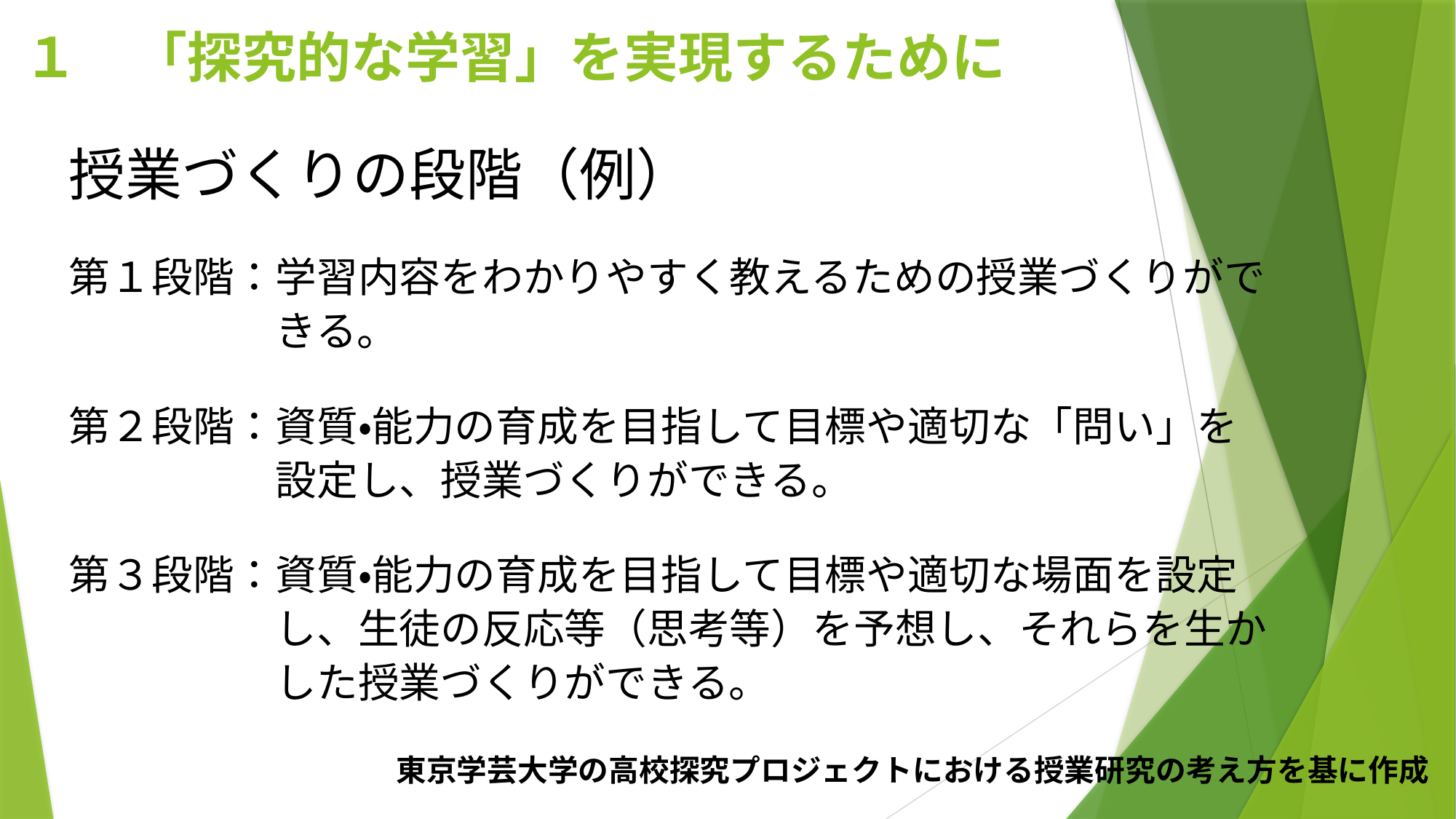

１　「探究的な学習」を実現するために
授業づくりの段階（例）
第１段階：学習内容をわかりやすく教えるための授業づくりがで
　　　　　きる。

第２段階：資質・能力の育成を目指して目標や適切な「問い」を
　　　　　設定し、授業づくりができる。

第３段階：資質・能力の育成を目指して目標や適切な場面を設定
　　　　　し、生徒の反応等（思考等）を予想し、それらを生か
　　　　　した授業づくりができる。
東京学芸大学の高校探究プロジェクトにおける授業研究の考え方を基に作成